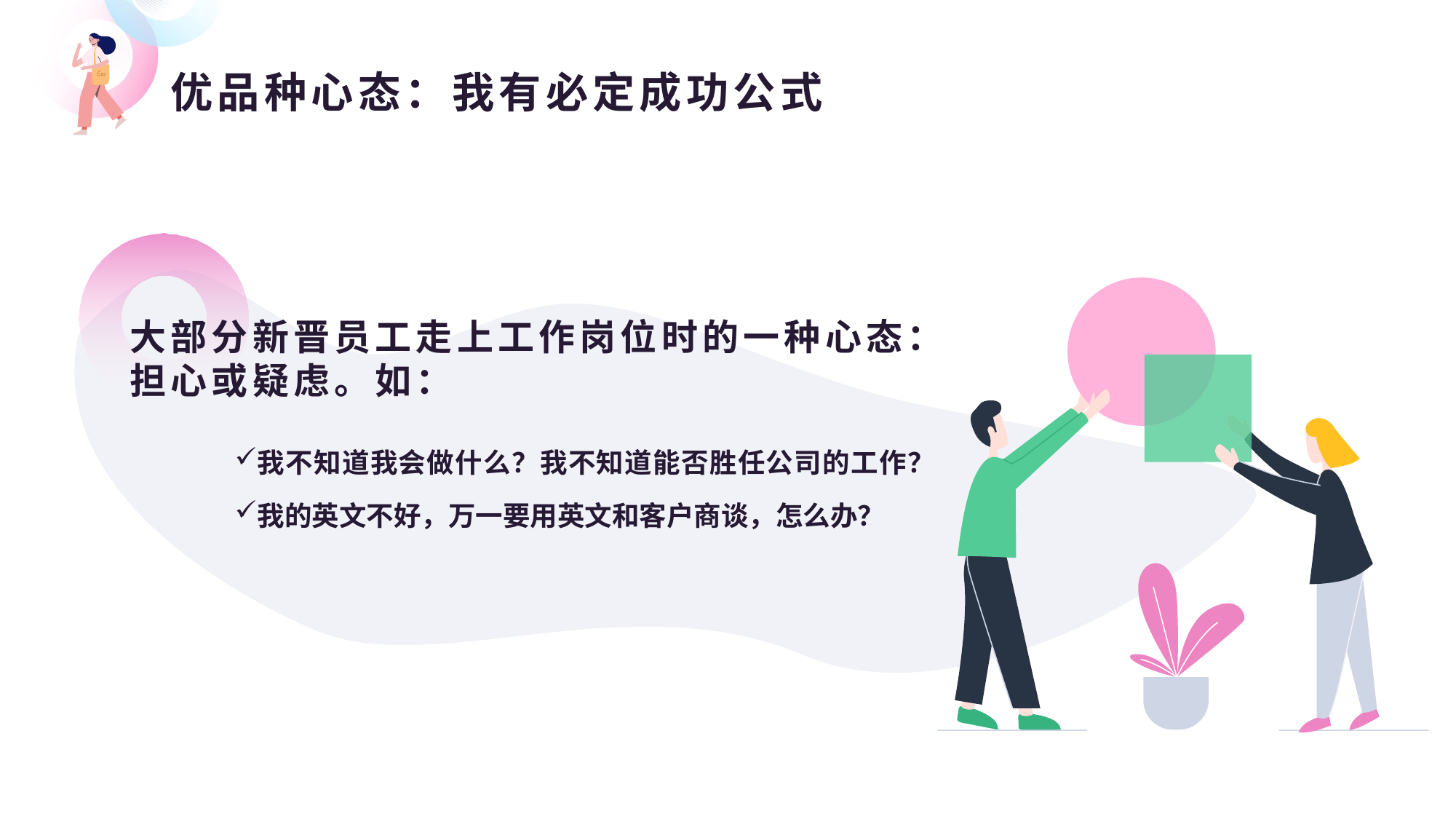

# 优品种心态：我有必定成功公式

大部分新晋员工走上工作岗位时的一种心态：担心或疑虑。如：

我不知道我会做什么？我不知道能否胜任公司的工作？
我的英文不好，万一要用英文和客户商谈，怎么办？